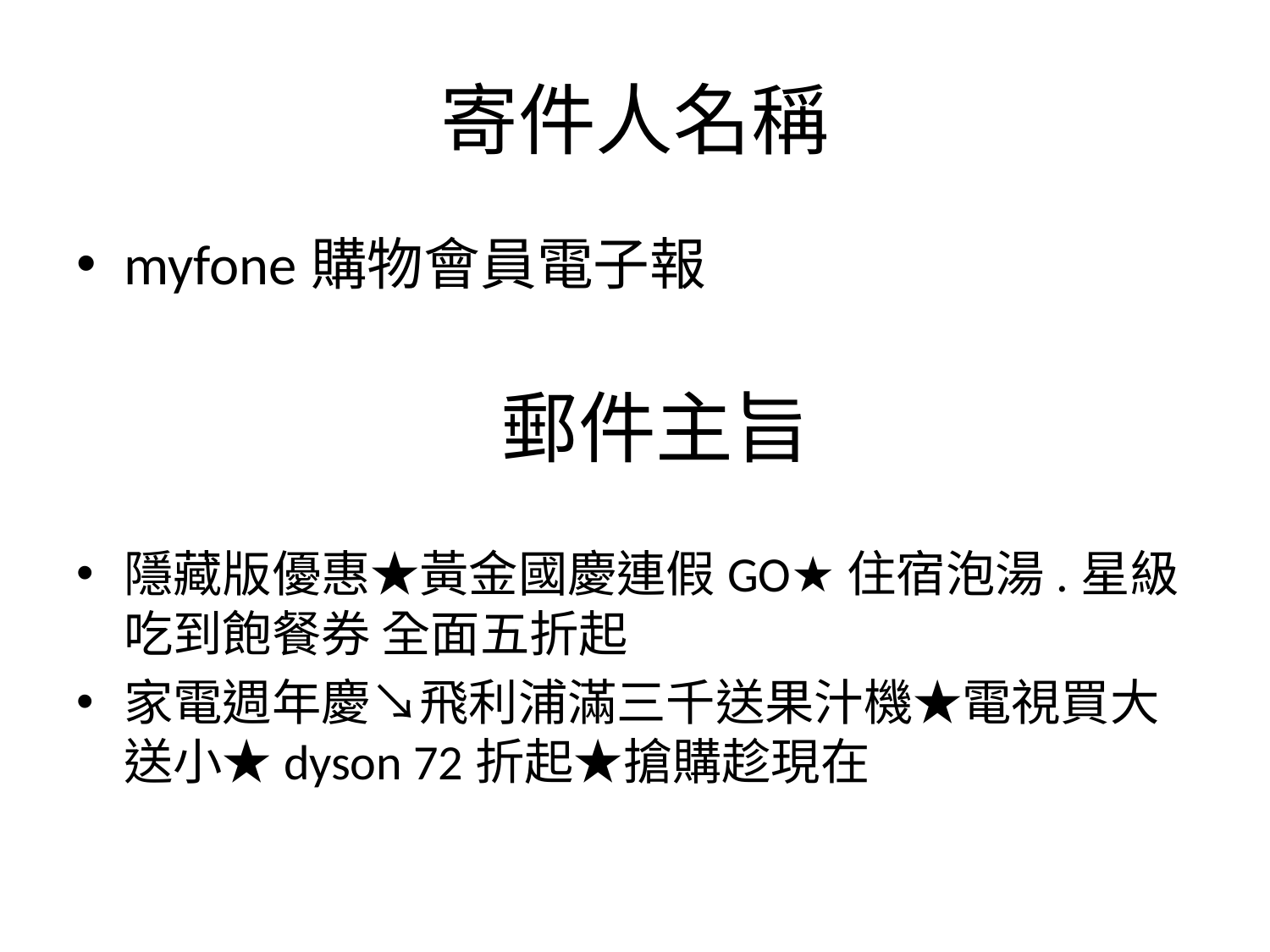

# 寄件人名稱
myfone購物會員電子報

隱藏版優惠★黃金國慶連假GO★住宿泡湯.星級吃到飽餐券 全面五折起
家電週年慶↘飛利浦滿三千送果汁機★電視買大送小★dyson 72折起★搶購趁現在
郵件主旨